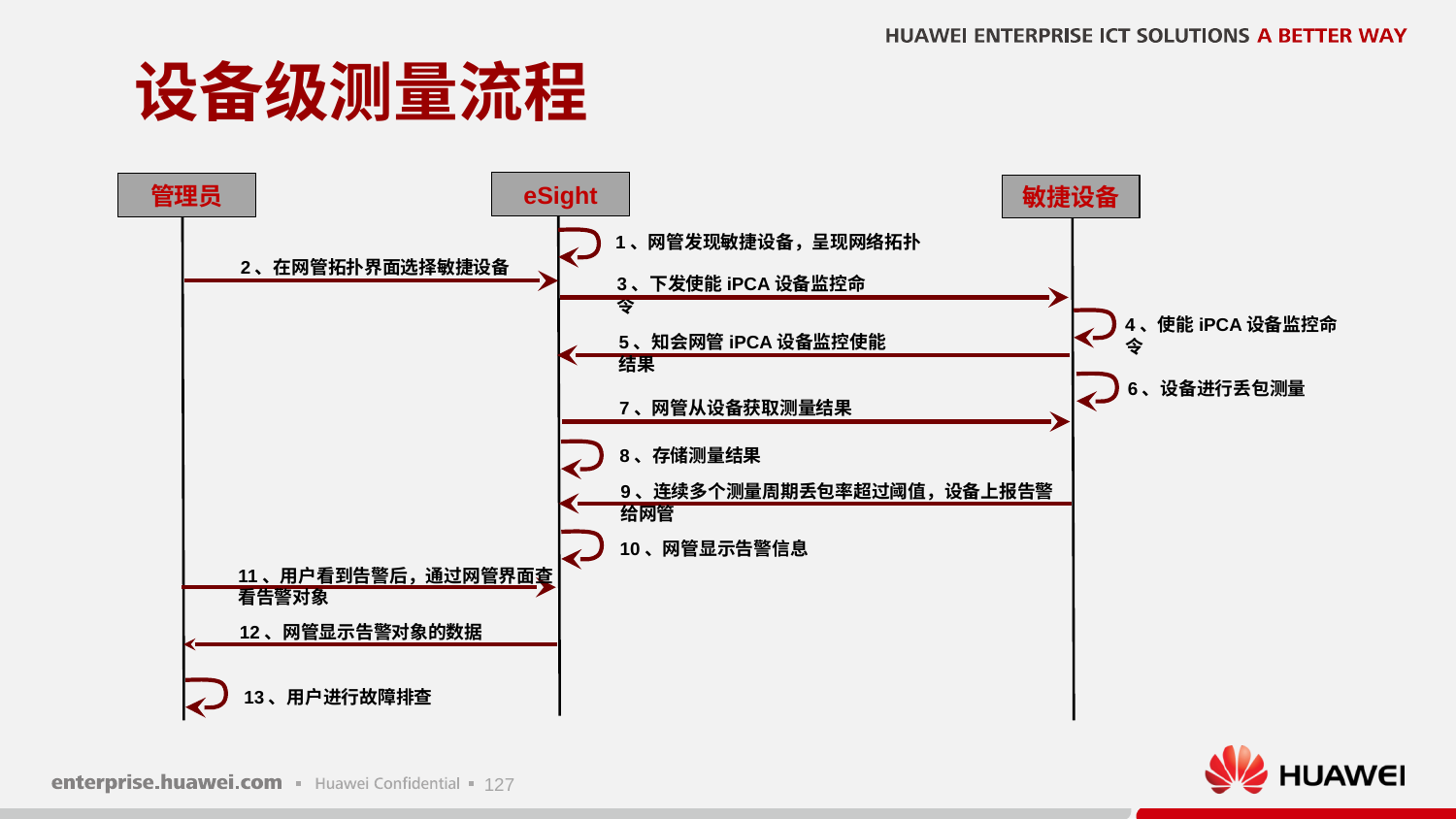

# 设备级测量流程
eSight
管理员
敏捷设备
1、网管发现敏捷设备，呈现网络拓扑

2、在网管拓扑界面选择敏捷设备
3、下发使能iPCA设备监控命令
4、使能iPCA设备监控命令

5、知会网管iPCA设备监控使能结果
6、设备进行丢包测量

7、网管从设备获取测量结果
8、存储测量结果

9、连续多个测量周期丢包率超过阈值，设备上报告警给网管

10、网管显示告警信息
11、用户看到告警后，通过网管界面查看告警对象
12、网管显示告警对象的数据

13、用户进行故障排查